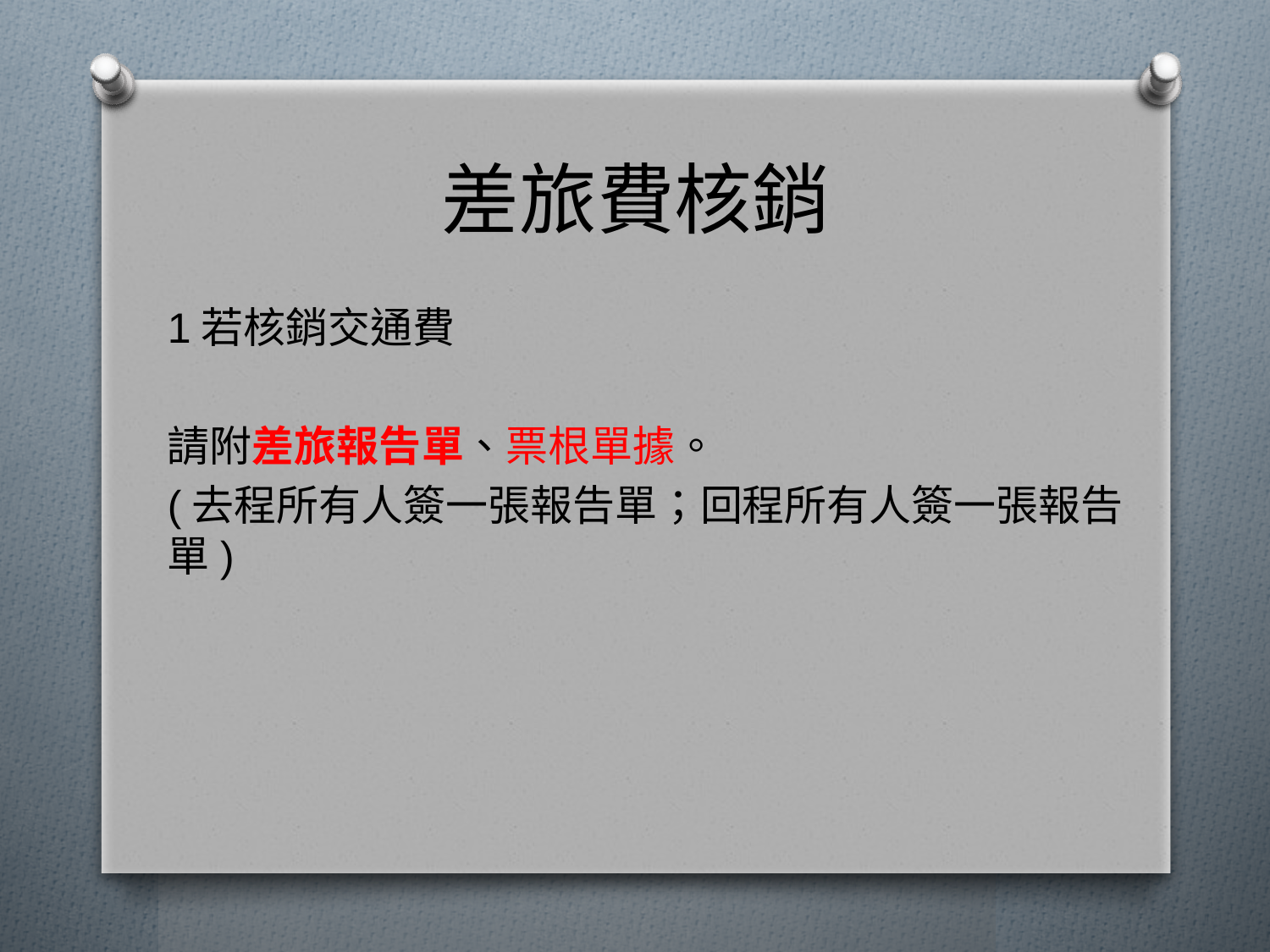

# 差旅費核銷
1若核銷交通費

請附差旅報告單、票根單據。
(去程所有人簽一張報告單；回程所有人簽一張報告單)